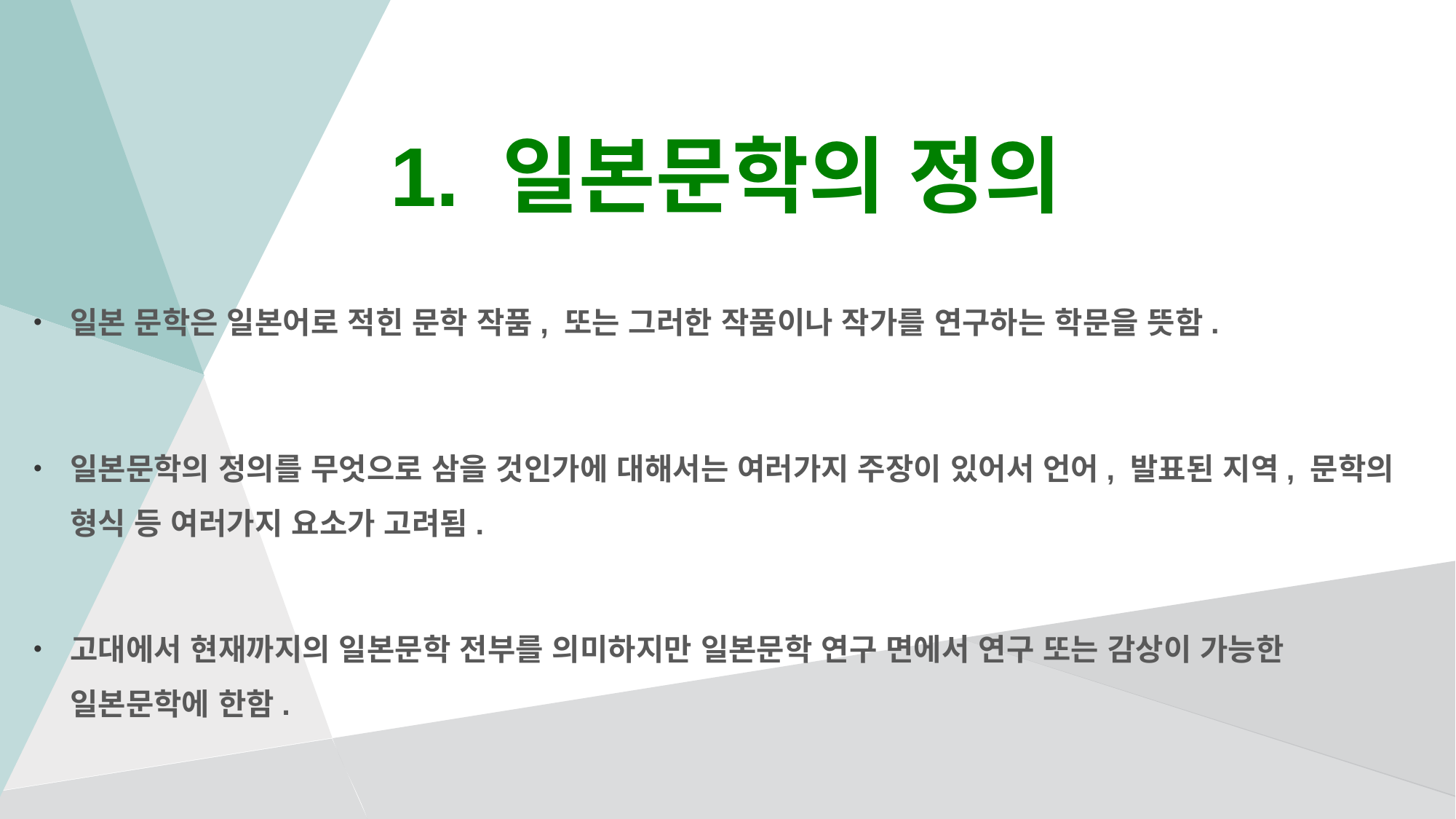

# 1. 일본문학의 정의

일본 문학은 일본어로 적힌 문학 작품, 또는 그러한 작품이나 작가를 연구하는 학문을 뜻함.

일본문학의 정의를 무엇으로 삼을 것인가에 대해서는 여러가지 주장이 있어서 언어, 발표된 지역, 문학의 형식 등 여러가지 요소가 고려됨.

고대에서 현재까지의 일본문학 전부를 의미하지만 일본문학 연구 면에서 연구 또는 감상이 가능한 일본문학에 한함.